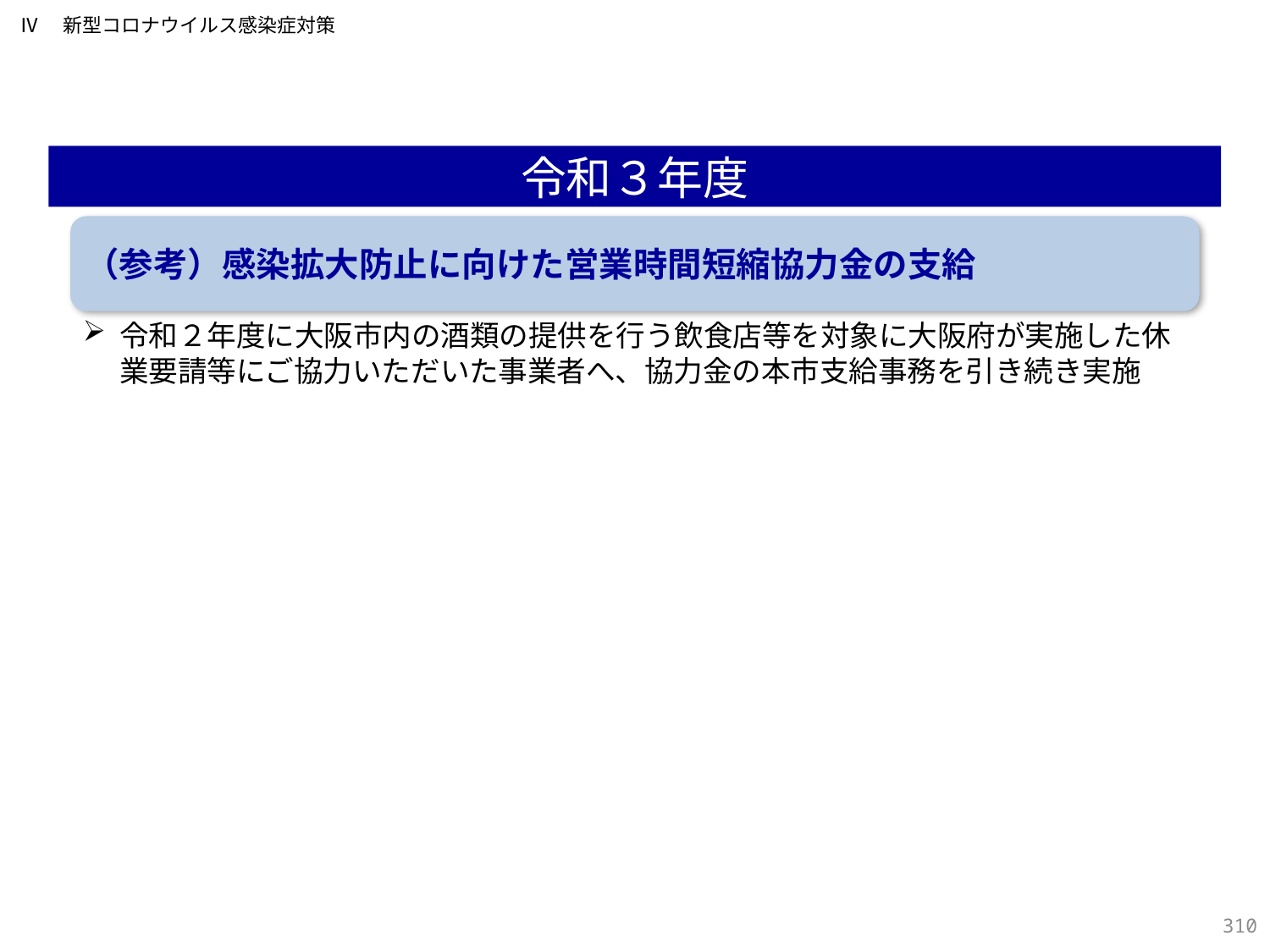

Ⅳ　新型コロナウイルス感染症対策
令和３年度
（参考）感染拡大防止に向けた営業時間短縮協力金の支給

令和２年度に大阪市内の酒類の提供を行う飲食店等を対象に大阪府が実施した休業要請等にご協力いただいた事業者へ、協力金の本市支給事務を引き続き実施
310